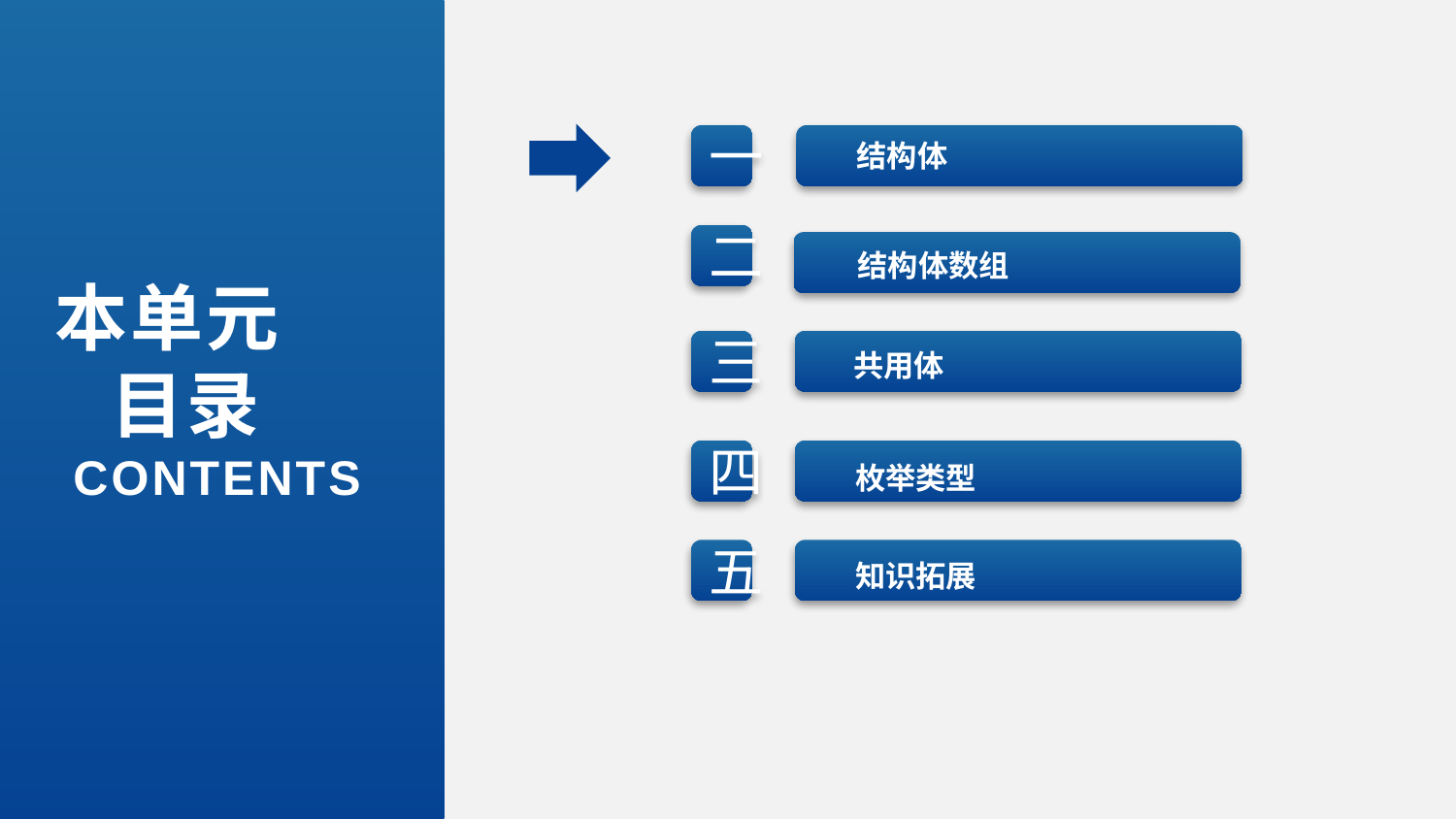

结构体
一
二
结构体数组

本单元
  目录
CONTENTS
     共用体

三

枚举类型
四
五

知识拓展